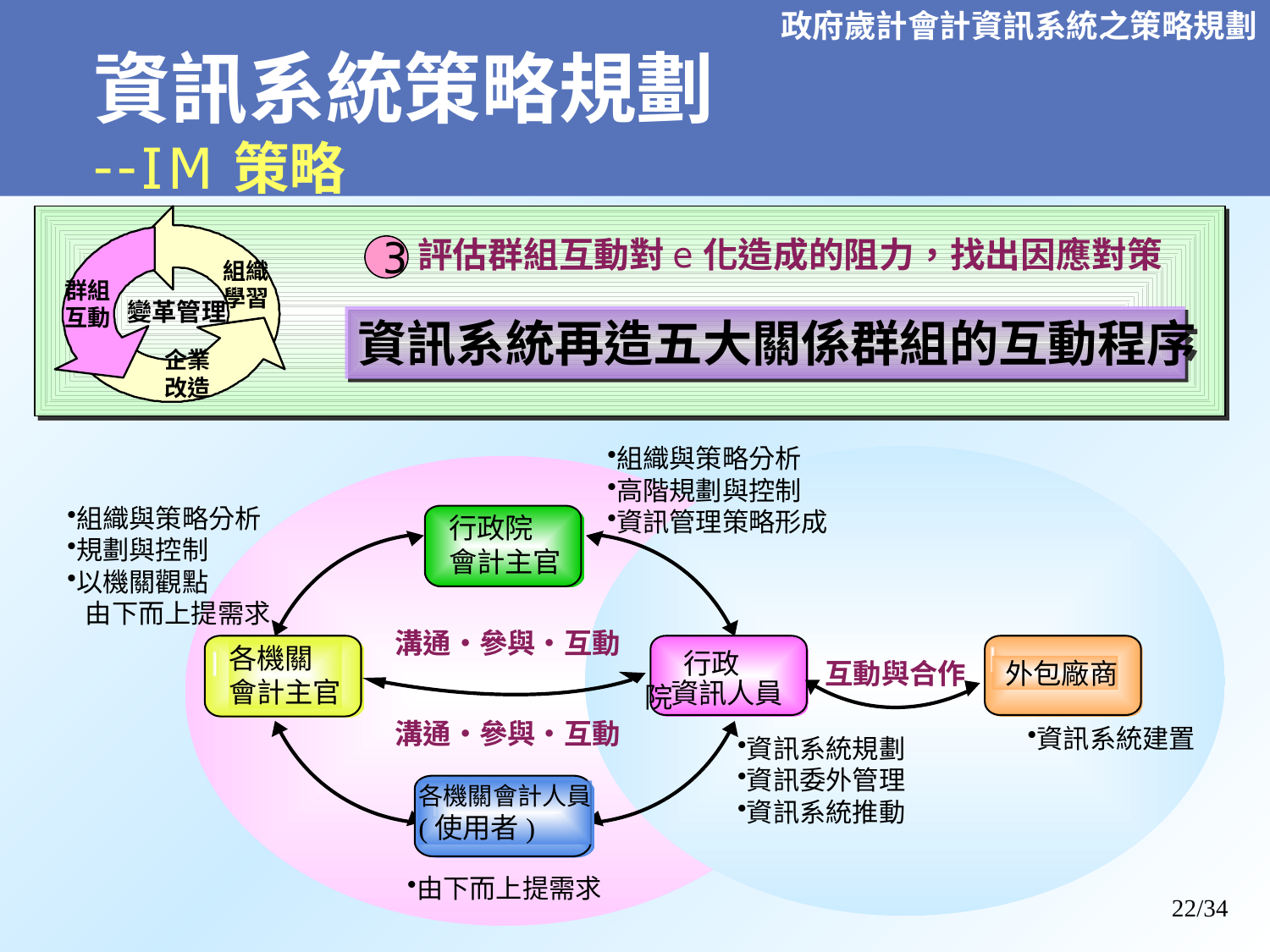

# 資訊系統策略規劃 --IM策略

評估群組互動對e化造成的阻力，找出因應對策

群組
互動
3

組織
學習

  變革管理

資訊系統再造五大關係群組的互動程序

企業
改造
組織與策略分析
高階規劃與控制
資訊管理策略形成

組織與策略分析
規劃與控制
以機關觀點
  由下而上提需求

行政院
會計主官

一般管理者
群組

溝通‧參與‧互動

各機關
會計主官

一般管理者
群組

資訊管理者
 外包廠商
群組

     行政院

資訊管理者
互動與合作
資訊人員
群組

溝通‧參與‧互動
資訊系統建置
資訊系統規劃
資訊委外管理
資訊系統推動

各機關會計人員
(使用者)

一般管理者
群組
由下而上提需求
22/34